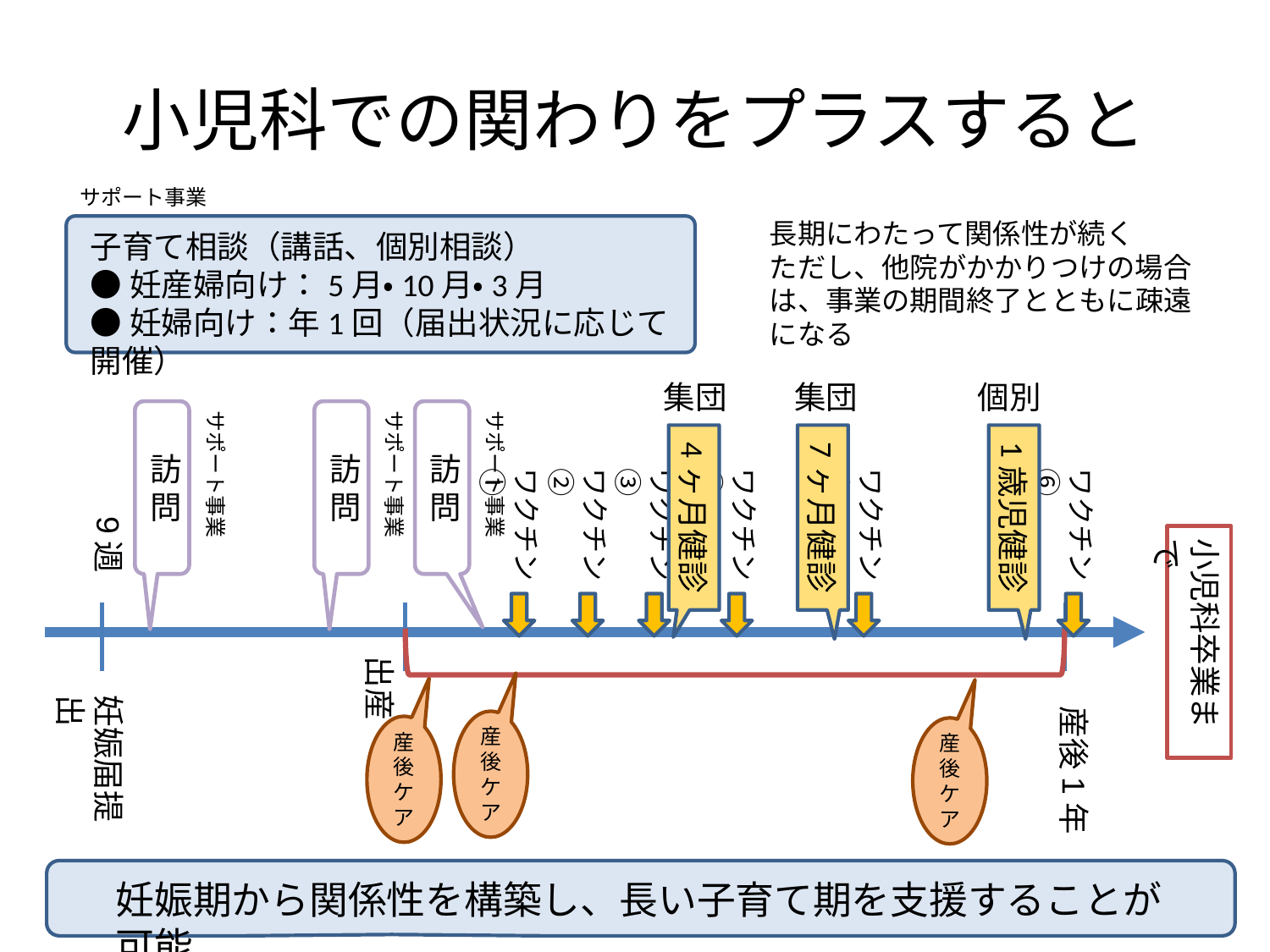

# 小児科での関わりをプラスすると
サポート事業
長期にわたって関係性が続く
ただし、他院がかかりつけの場合は、事業の期間終了とともに疎遠になる

子育て相談（講話、個別相談）
●妊産婦向け：5月・10月・3月
●妊婦向け：年1回（届出状況に応じて開催）

集団
集団
個別
サポート事業
サポート事業
サポート事業
訪問
訪問
訪問
4ヶ月健診
7ヶ月健診
1歳児健診
ワクチン①

ワクチン②

ワクチン③

ワクチン④

ワクチン⑤

ワクチン⑥

9週
小児科卒業まで
出産
妊娠届提出
産後1年
産後
ケア
産後ケア
産後ケア

妊娠期から関係性を構築し、長い子育て期を支援することが可能